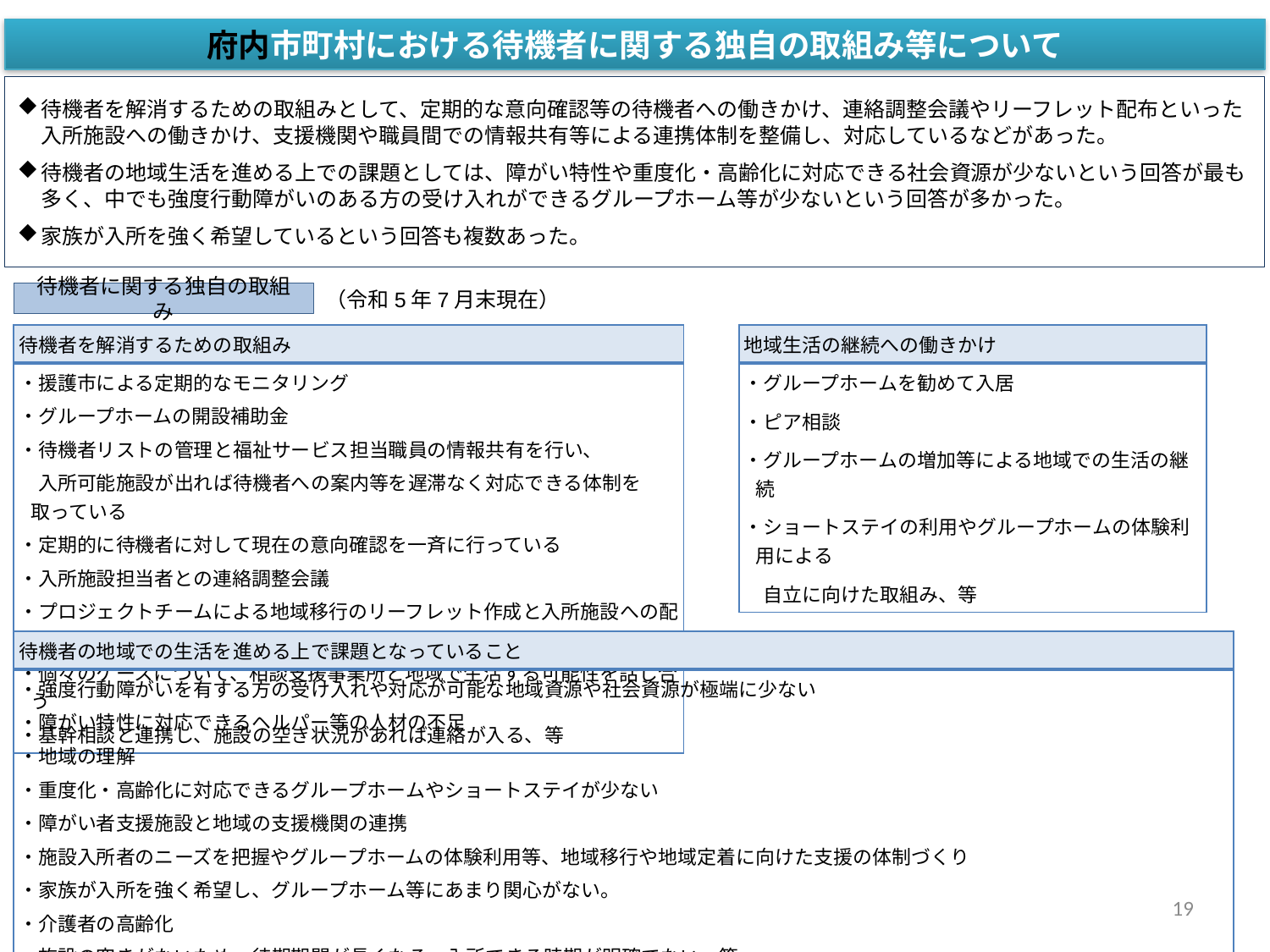

府内市町村における待機者に関する独自の取組み等について
待機者を解消するための取組みとして、定期的な意向確認等の待機者への働きかけ、連絡調整会議やリーフレット配布といった入所施設への働きかけ、支援機関や職員間での情報共有等による連携体制を整備し、対応しているなどがあった。
待機者の地域生活を進める上での課題としては、障がい特性や重度化・高齢化に対応できる社会資源が少ないという回答が最も多く、中でも強度行動障がいのある方の受け入れができるグループホーム等が少ないという回答が多かった。
家族が入所を強く希望しているという回答も複数あった。
（令和5年7月末現在）
待機者に関する独自の取組み
| 待機者を解消するための取組み |
| --- |
| ・援護市による定期的なモニタリング ・グループホームの開設補助金 ・待機者リストの管理と福祉サービス担当職員の情報共有を行い、 　入所可能施設が出れば待機者への案内等を遅滞なく対応できる体制を取っている ・定期的に待機者に対して現在の意向確認を一斉に行っている ・入所施設担当者との連絡調整会議 ・プロジェクトチームによる地域移行のリーフレット作成と入所施設への配布 ・個々のケースについて、相談支援事業所と地域で生活する可能性を話し合う ・基幹相談と連携し、施設の空き状況があれば連絡が入る、等 |
| 地域生活の継続への働きかけ |
| --- |
| ・グループホームを勧めて入居 ・ピア相談 ・グループホームの増加等による地域での生活の継続 ・ショートステイの利用やグループホームの体験利用による 　自立に向けた取組み、等 |
| 待機者の地域での生活を進める上で課題となっていること |
| --- |
| ・強度行動障がいを有する方の受け入れや対応が可能な地域資源や社会資源が極端に少ない ・障がい特性に対応できるヘルパー等の人材の不足 ・地域の理解 ・重度化・高齢化に対応できるグループホームやショートステイが少ない ・障がい者支援施設と地域の支援機関の連携 ・施設入所者のニーズを把握やグループホームの体験利用等、地域移行や地域定着に向けた支援の体制づくり ・家族が入所を強く希望し、グループホーム等にあまり関心がない。 ・介護者の高齢化 ・施設の空きがないため、待期期間が長くなる、入所できる時期が明確でない。等 |
19